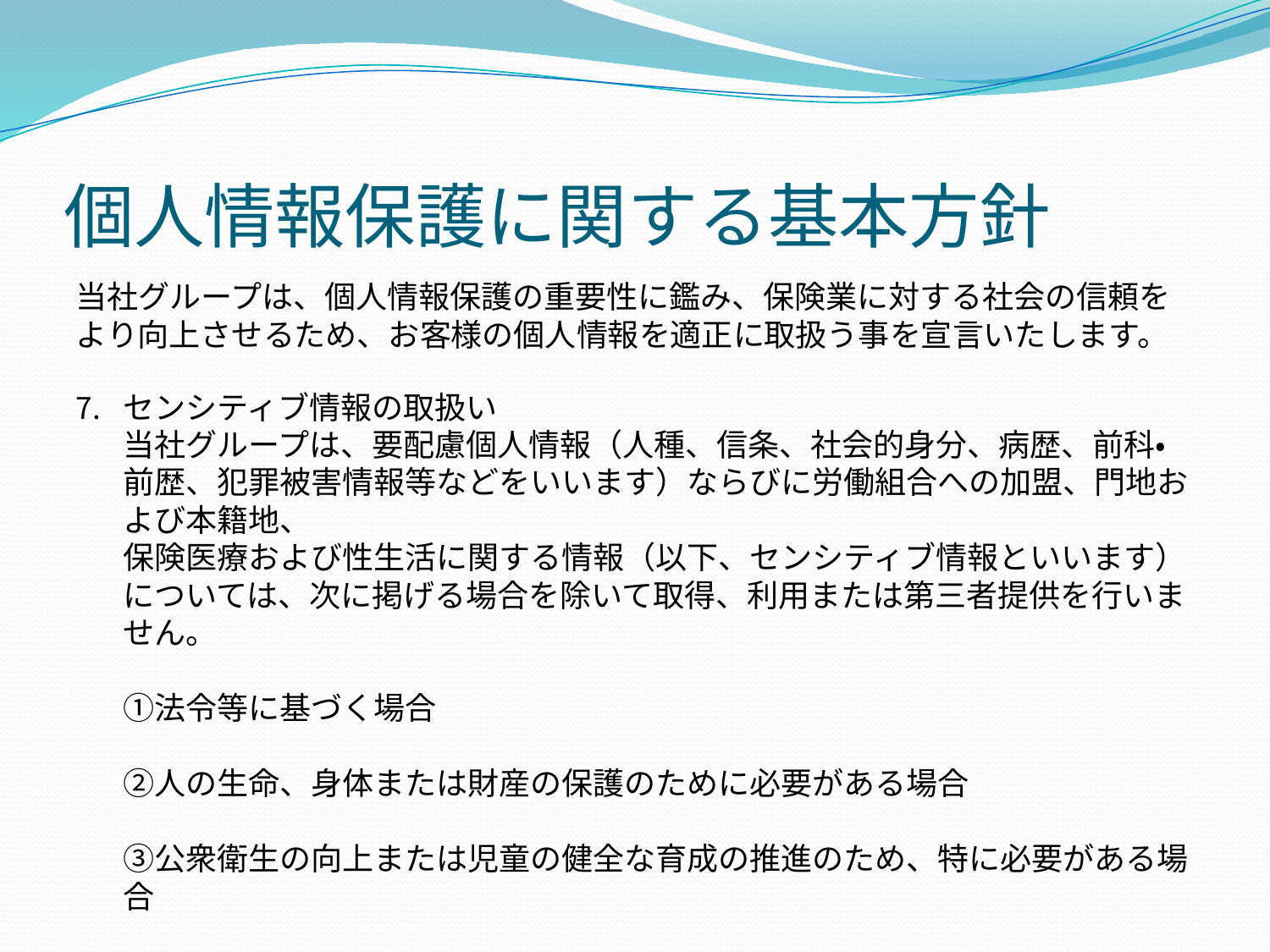

# 個人情報保護に関する基本方針
当社グループは、個人情報保護の重要性に鑑み、保険業に対する社会の信頼を
より向上させるため、お客様の個人情報を適正に取扱う事を宣言いたします。
センシティブ情報の取扱い
当社グループは、要配慮個人情報（人種、信条、社会的身分、病歴、前科・前歴、犯罪被害情報等などをいいます）ならびに労働組合への加盟、門地および本籍地、
保険医療および性生活に関する情報（以下、センシティブ情報といいます）
については、次に掲げる場合を除いて取得、利用または第三者提供を行いません。
①法令等に基づく場合
②人の生命、身体または財産の保護のために必要がある場合
③公衆衛生の向上または児童の健全な育成の推進のため、特に必要がある場合